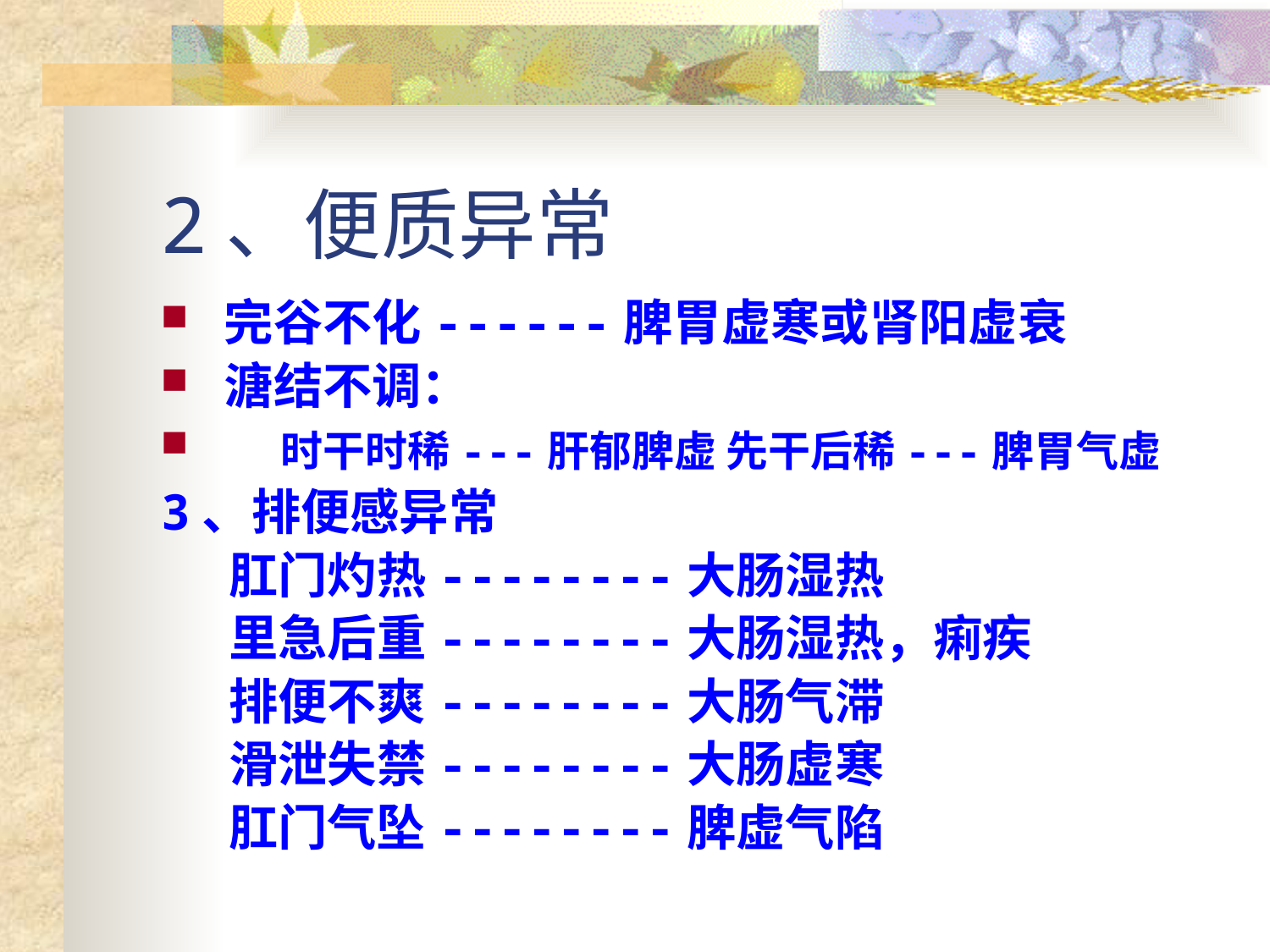

# 2、便质异常
完谷不化------脾胃虚寒或肾阳虚衰
溏结不调：
    时干时稀---肝郁脾虚 先干后稀---脾胃气虚
3、排便感异常
     肛门灼热--------大肠湿热
     里急后重--------大肠湿热，痢疾
     排便不爽--------大肠气滞
     滑泄失禁--------大肠虚寒
     肛门气坠--------脾虚气陷